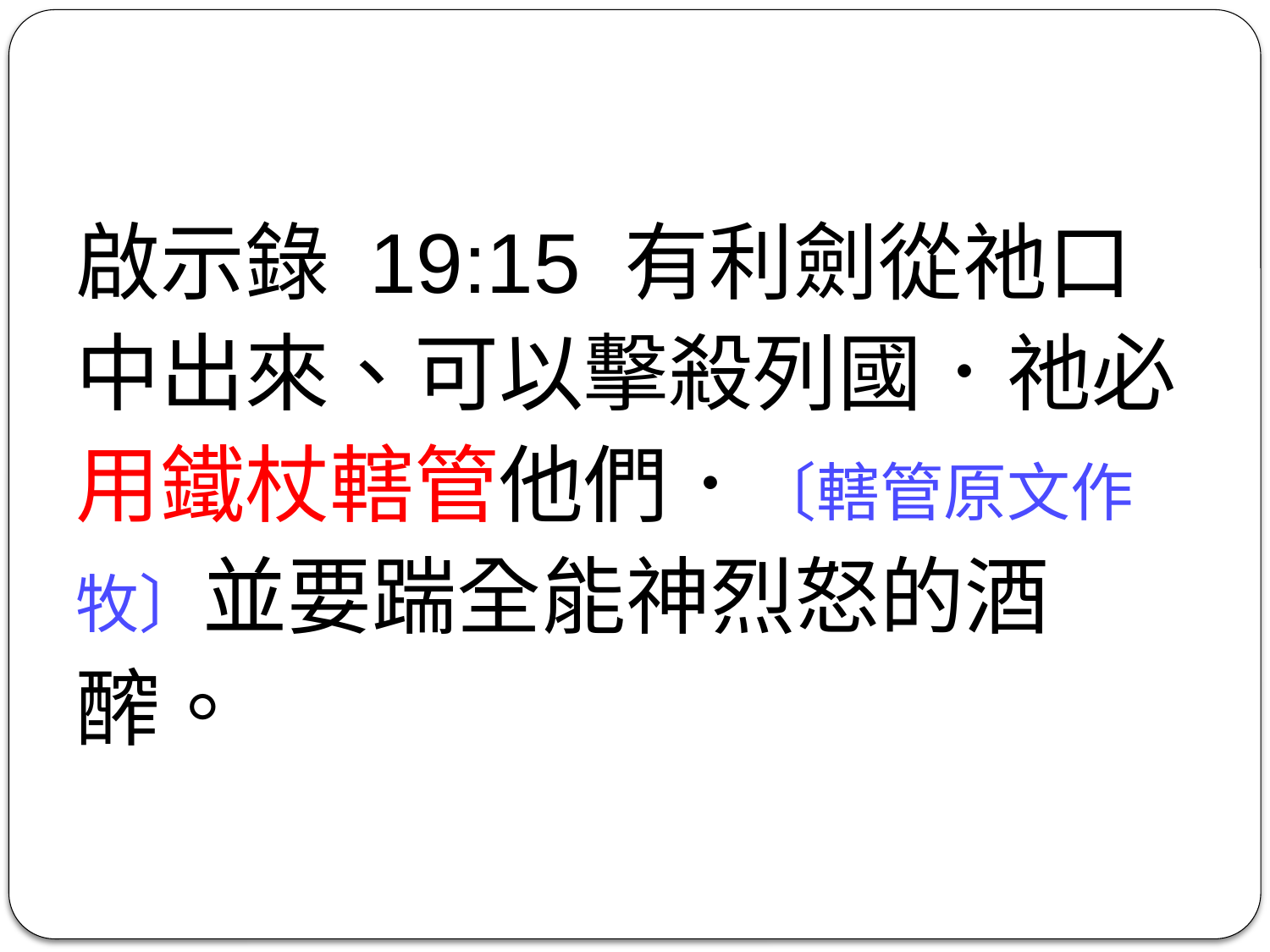

啟示錄 19:15 有利劍從祂口中出來、可以擊殺列國．祂必用鐵杖轄管他們．〔轄管原文作牧〕並要踹全能神烈怒的酒醡。